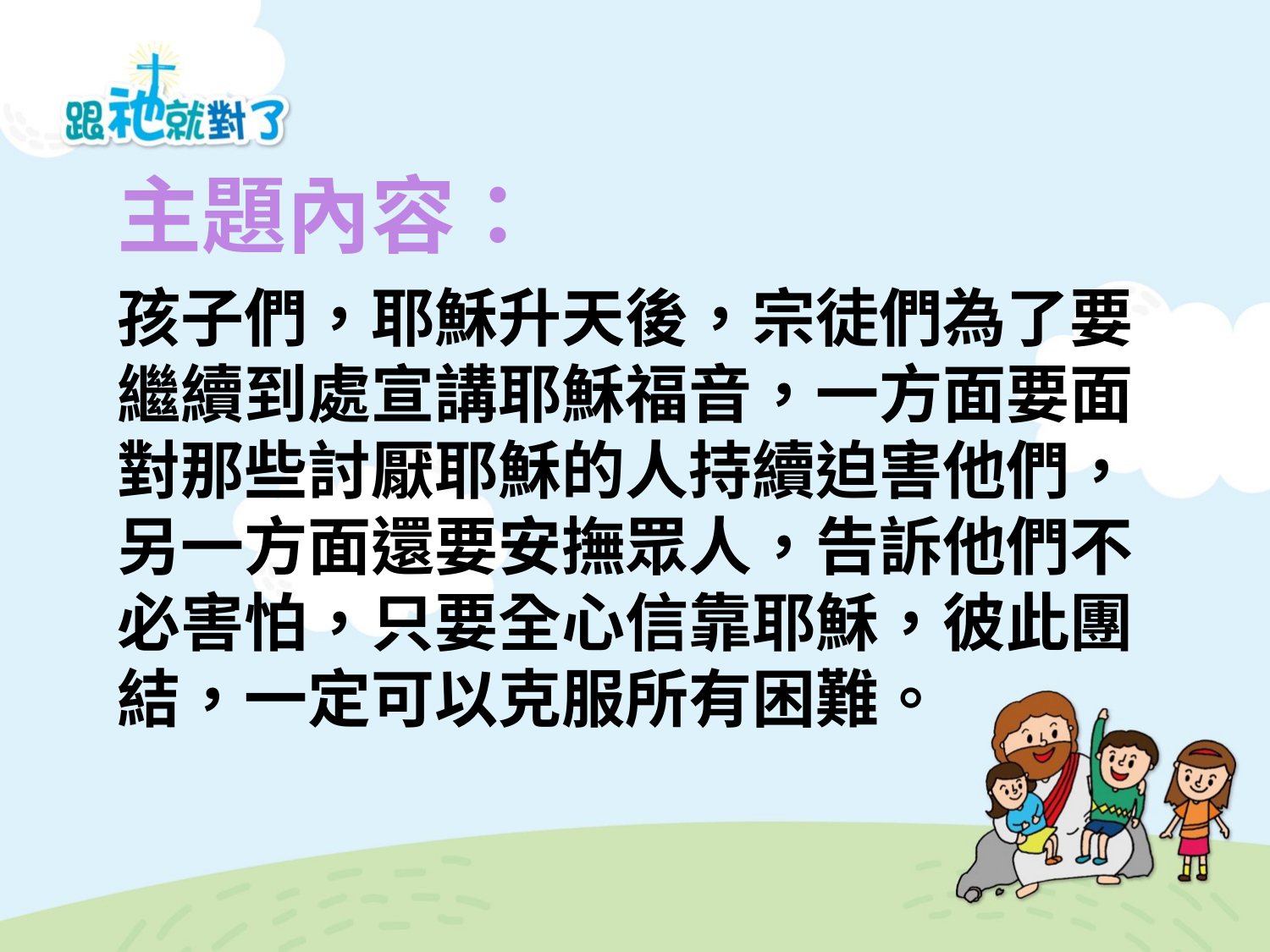

主題內容：
孩子們，耶穌升天後，宗徒們為了要繼續到處宣講耶穌福音，一方面要面對那些討厭耶穌的人持續迫害他們，另一方面還要安撫眾人，告訴他們不必害怕，只要全心信靠耶穌，彼此團結，一定可以克服所有困難。